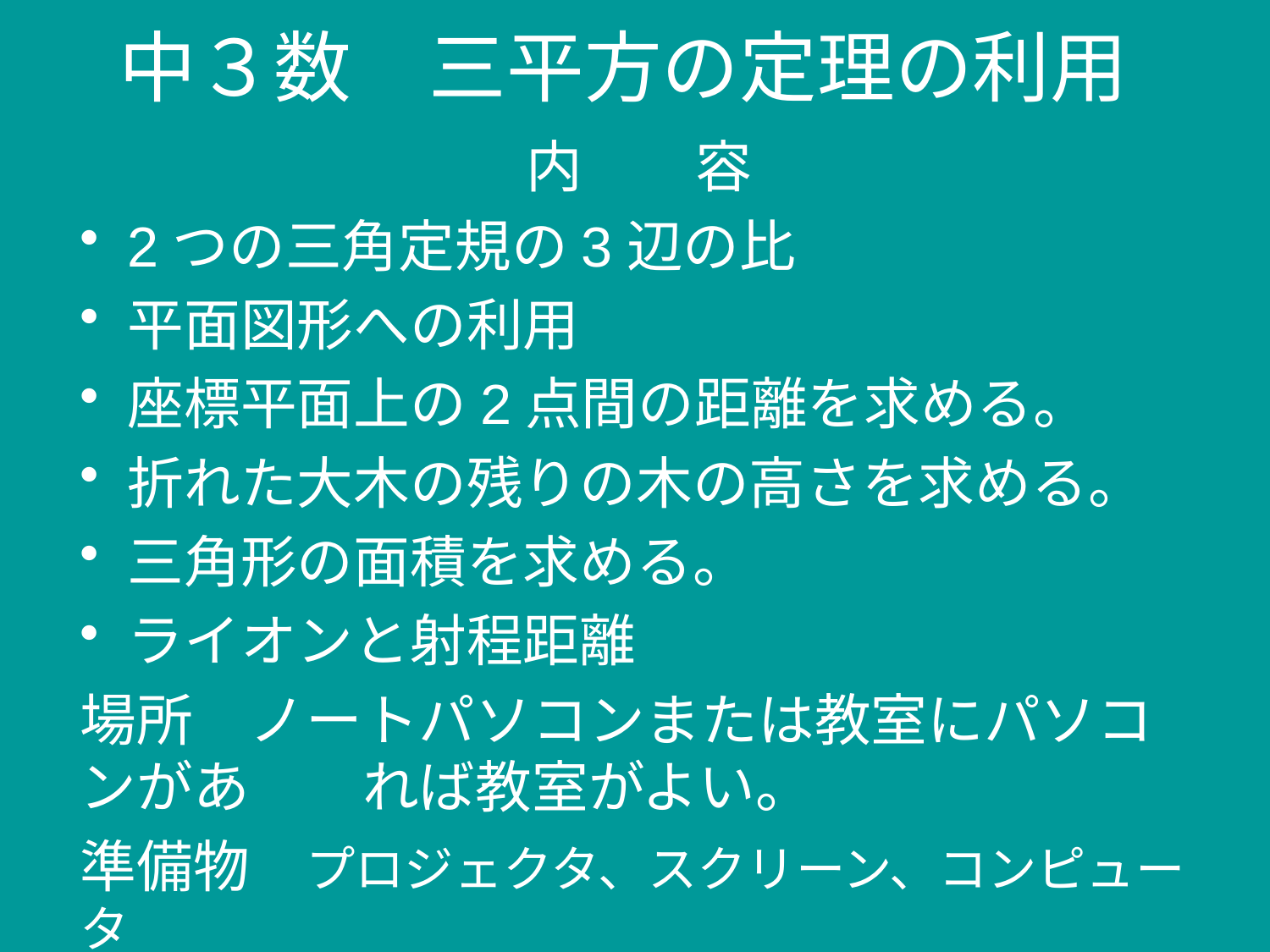

# 中３数　三平方の定理の利用
内　　容
2つの三角定規の3辺の比
平面図形への利用
座標平面上の2点間の距離を求める。
折れた大木の残りの木の高さを求める。
三角形の面積を求める。
ライオンと射程距離
場所　ノートパソコンまたは教室にパソコンがあ　　れば教室がよい。
準備物　プロジェクタ、スクリーン、コンピュータ